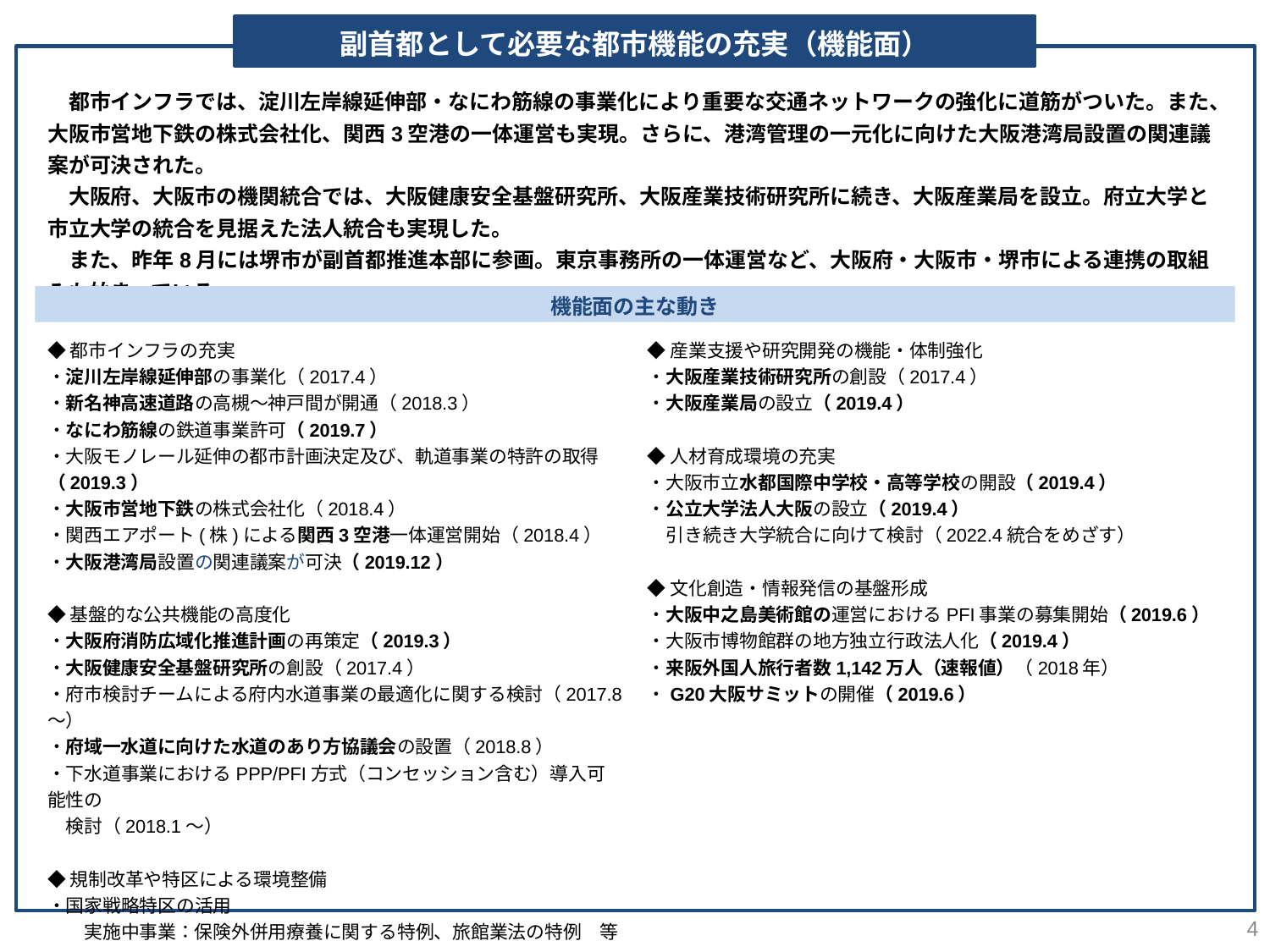

副首都として必要な都市機能の充実（機能面）

　都市インフラでは、淀川左岸線延伸部・なにわ筋線の事業化により重要な交通ネットワークの強化に道筋がついた。また、大阪市営地下鉄の株式会社化、関西3空港の一体運営も実現。さらに、港湾管理の一元化に向けた大阪港湾局設置の関連議案が可決された。
　大阪府、大阪市の機関統合では、大阪健康安全基盤研究所、大阪産業技術研究所に続き、大阪産業局を設立。府立大学と市立大学の統合を見据えた法人統合も実現した。
　また、昨年8月には堺市が副首都推進本部に参画。東京事務所の一体運営など、大阪府・大阪市・堺市による連携の取組みも始まっている。
機能面の主な動き
◆都市インフラの充実
・淀川左岸線延伸部の事業化（2017.4）
・新名神高速道路の高槻～神戸間が開通（2018.3）
・なにわ筋線の鉄道事業許可（2019.7）
・大阪モノレール延伸の都市計画決定及び、軌道事業の特許の取得（2019.3）
・大阪市営地下鉄の株式会社化（2018.4）
・関西エアポート(株)による関西3空港一体運営開始（2018.4）
・大阪港湾局設置の関連議案が可決（2019.12）

◆基盤的な公共機能の高度化
・大阪府消防広域化推進計画の再策定（2019.3）
・大阪健康安全基盤研究所の創設（2017.4）
・府市検討チームによる府内水道事業の最適化に関する検討（2017.8～）
・府域一水道に向けた水道のあり方協議会の設置（2018.8）
・下水道事業におけるPPP/PFI方式（コンセッション含む）導入可能性の
　検討（2018.1～）

◆規制改革や特区による環境整備
・国家戦略特区の活用
　　実施中事業：保険外併用療養に関する特例、旅館業法の特例　等

◆産業支援や研究開発の機能・体制強化
・大阪産業技術研究所の創設（2017.4）
・大阪産業局の設立（2019.4）

◆人材育成環境の充実
・大阪市立水都国際中学校・高等学校の開設（2019.4）
・公立大学法人大阪の設立（2019.4）
　引き続き大学統合に向けて検討（2022.4統合をめざす）

◆文化創造・情報発信の基盤形成
・大阪中之島美術館の運営におけるPFI事業の募集開始（2019.6）
・大阪市博物館群の地方独立行政法人化（2019.4）
・来阪外国人旅行者数1,142万人（速報値）（2018年）
・G20大阪サミットの開催（2019.6）

4